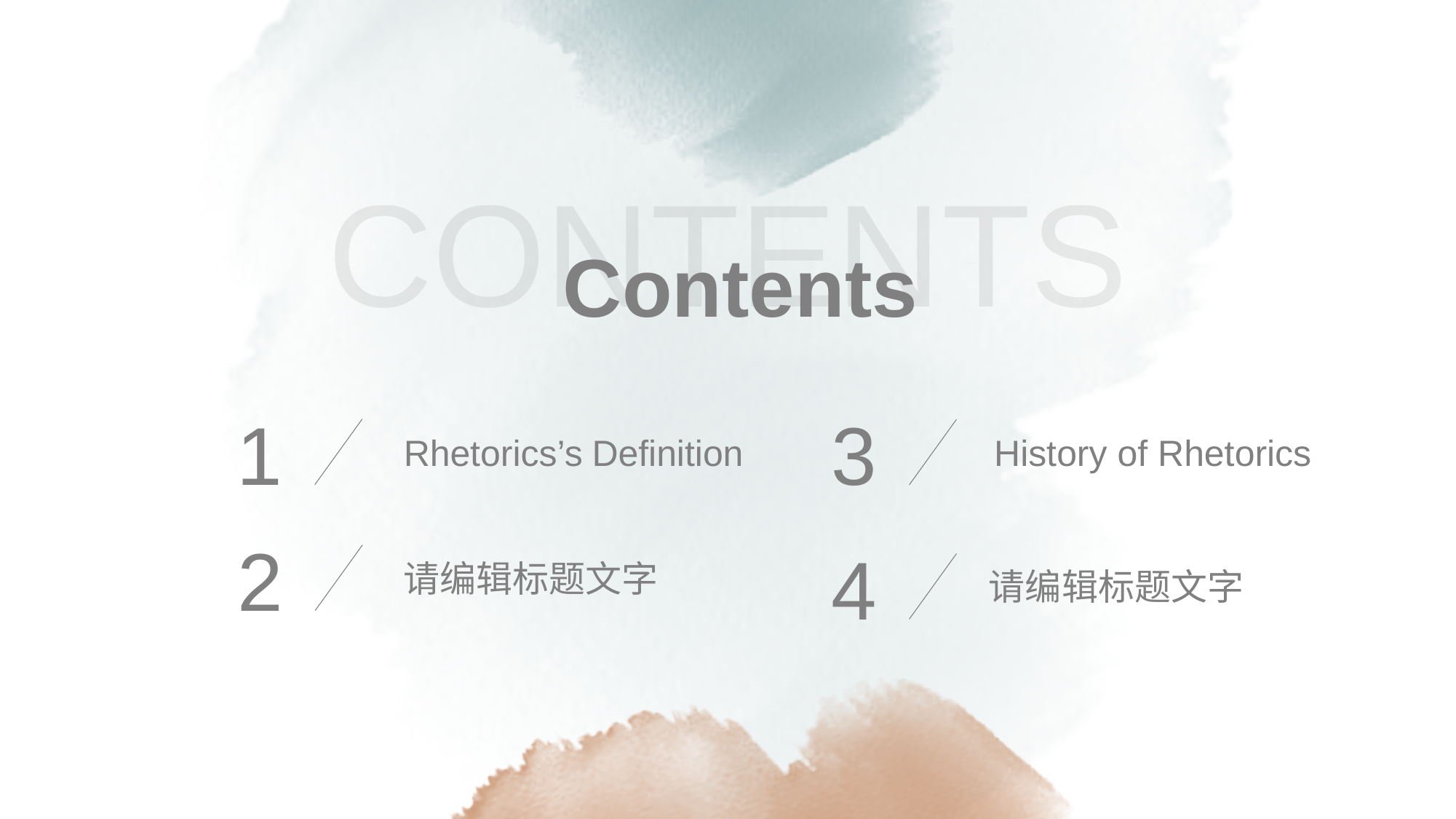

CONTENTS
Contents
1
3
Rhetorics’s Definition
History of Rhetorics
2
4
请编辑标题文字
请编辑标题文字